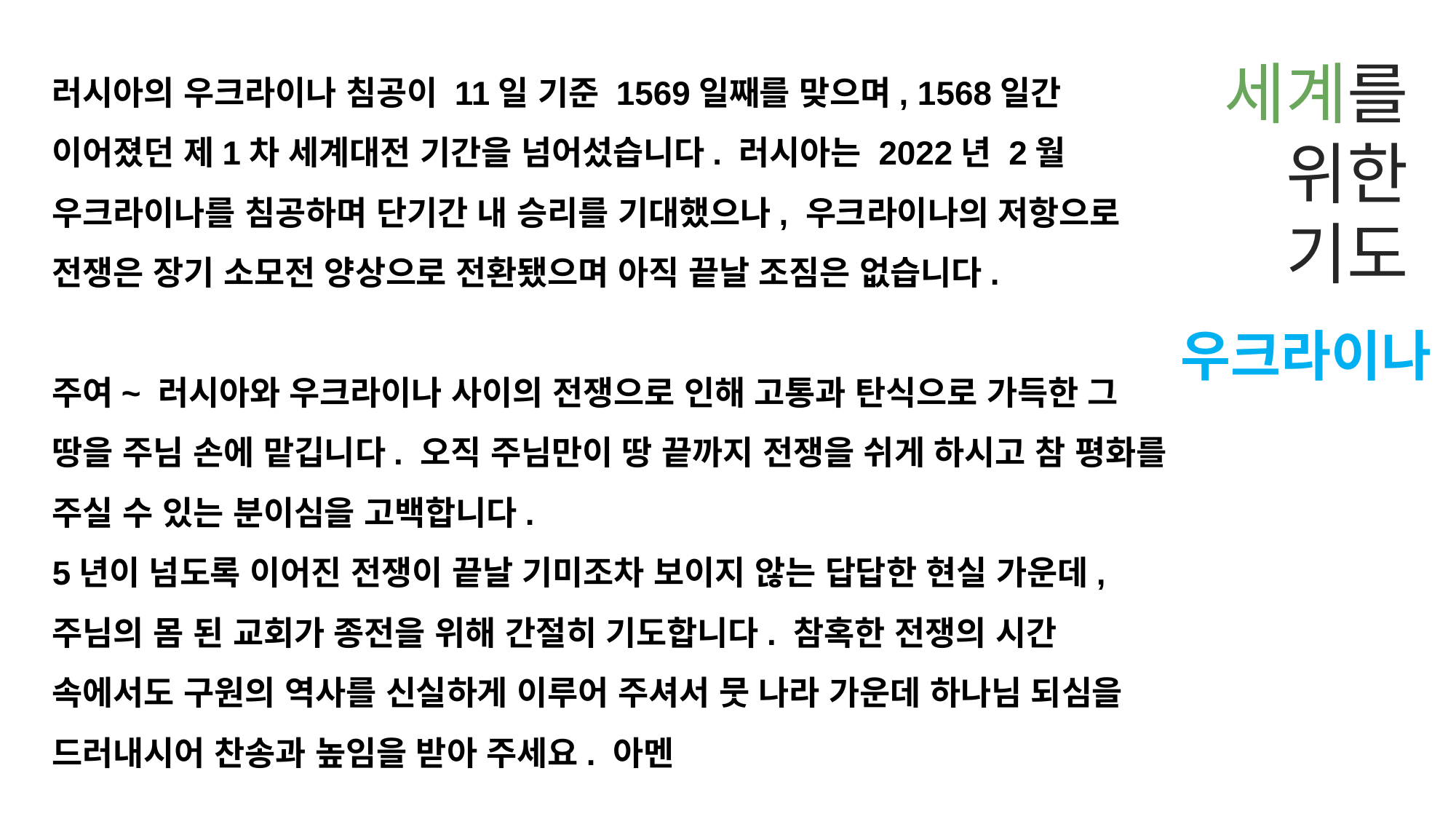

러시아의 우크라이나 침공이 11일 기준 1569일째를 맞으며, 1568일간 이어졌던 제1차 세계대전 기간을 넘어섰습니다. 러시아는 2022년 2월 우크라이나를 침공하며 단기간 내 승리를 기대했으나, 우크라이나의 저항으로 전쟁은 장기 소모전 양상으로 전환됐으며 아직 끝날 조짐은 없습니다.

주여~ 러시아와 우크라이나 사이의 전쟁으로 인해 고통과 탄식으로 가득한 그 땅을 주님 손에 맡깁니다. 오직 주님만이 땅 끝까지 전쟁을 쉬게 하시고 참 평화를 주실 수 있는 분이심을 고백합니다.
5년이 넘도록 이어진 전쟁이 끝날 기미조차 보이지 않는 답답한 현실 가운데, 주님의 몸 된 교회가 종전을 위해 간절히 기도합니다. 참혹한 전쟁의 시간 속에서도 구원의 역사를 신실하게 이루어 주셔서 뭇 나라 가운데 하나님 되심을 드러내시어 찬송과 높임을 받아 주세요. 아멘

세계를
위한
기도

 우크라이나